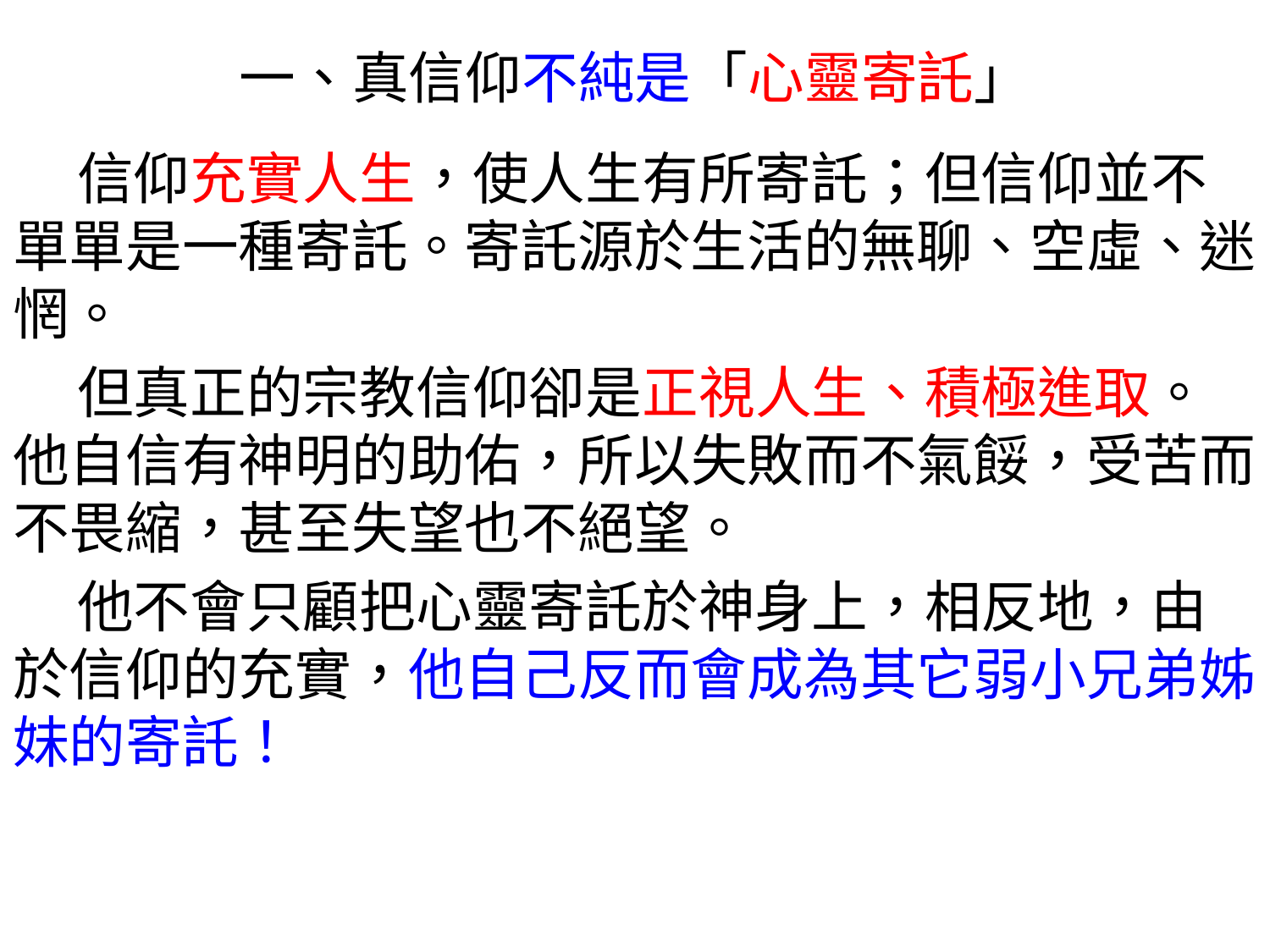

一、真信仰不純是「心靈寄託」
    信仰充實人生，使人生有所寄託；但信仰並不單單是一種寄託。寄託源於生活的無聊、空虛、迷惘。
    但真正的宗教信仰卻是正視人生、積極進取。他自信有神明的助佑，所以失敗而不氣餒，受苦而不畏縮，甚至失望也不絕望。
    他不會只顧把心靈寄託於神身上，相反地，由於信仰的充實，他自己反而會成為其它弱小兄弟姊妹的寄託！